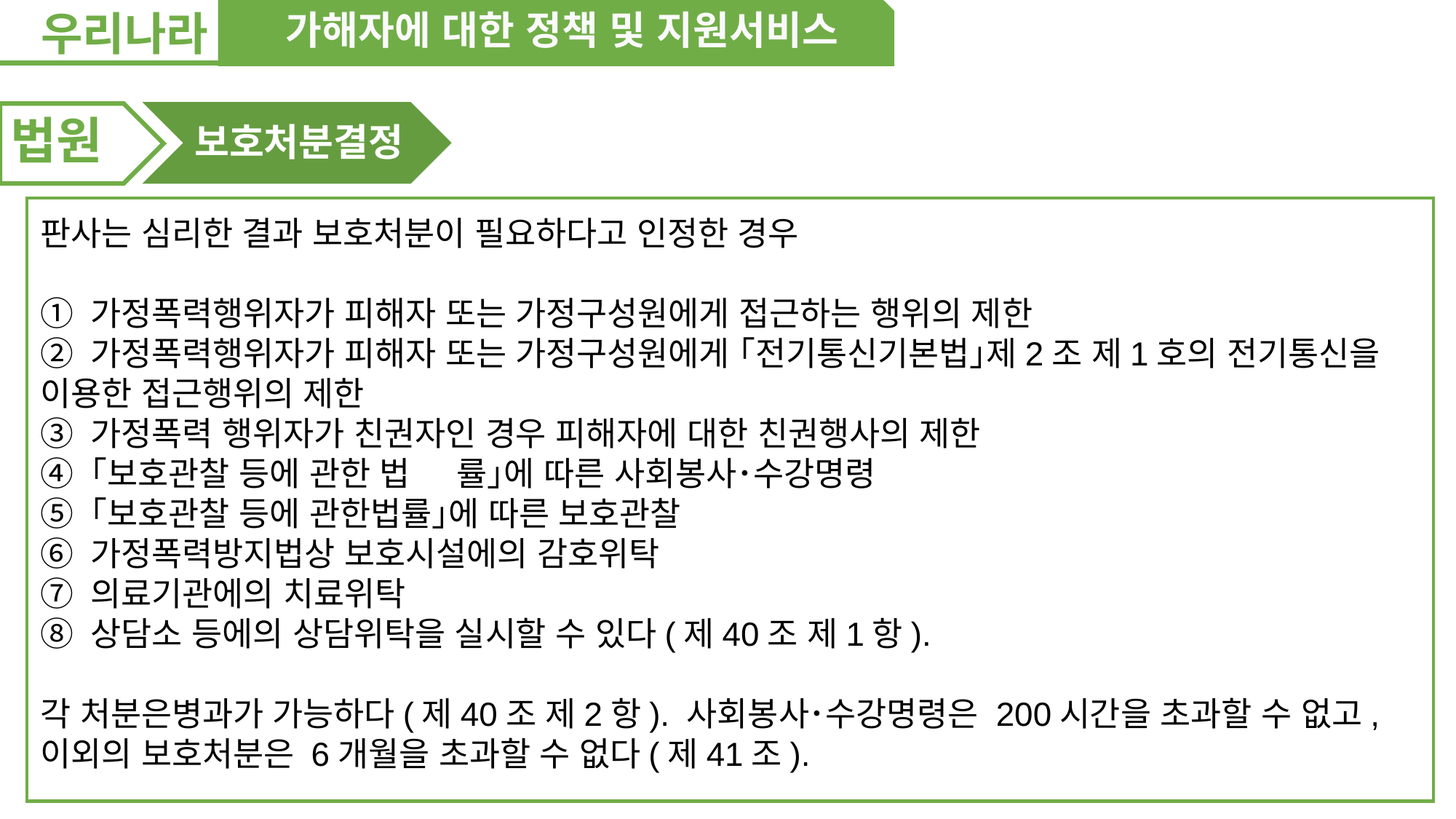

우리나라

가해자에 대한 정책 및 지원서비스

법원

보호처분결정

판사는 심리한 결과 보호처분이 필요하다고 인정한 경우

① 가정폭력행위자가 피해자 또는 가정구성원에게 접근하는 행위의 제한
② 가정폭력행위자가 피해자 또는 가정구성원에게 ｢전기통신기본법｣제2조 제1호의 전기통신을 이용한 접근행위의 제한
③ 가정폭력 행위자가 친권자인 경우 피해자에 대한 친권행사의 제한
④ ｢보호관찰 등에 관한 법     률｣에 따른 사회봉사･수강명령
⑤ ｢보호관찰 등에 관한법률｣에 따른 보호관찰
⑥ 가정폭력방지법상 보호시설에의 감호위탁
⑦ 의료기관에의 치료위탁
⑧ 상담소 등에의 상담위탁을 실시할 수 있다(제40조 제1항).

각 처분은병과가 가능하다(제40조 제2항). 사회봉사･수강명령은 200시간을 초과할 수 없고,이외의 보호처분은 6개월을 초과할 수 없다(제41조).